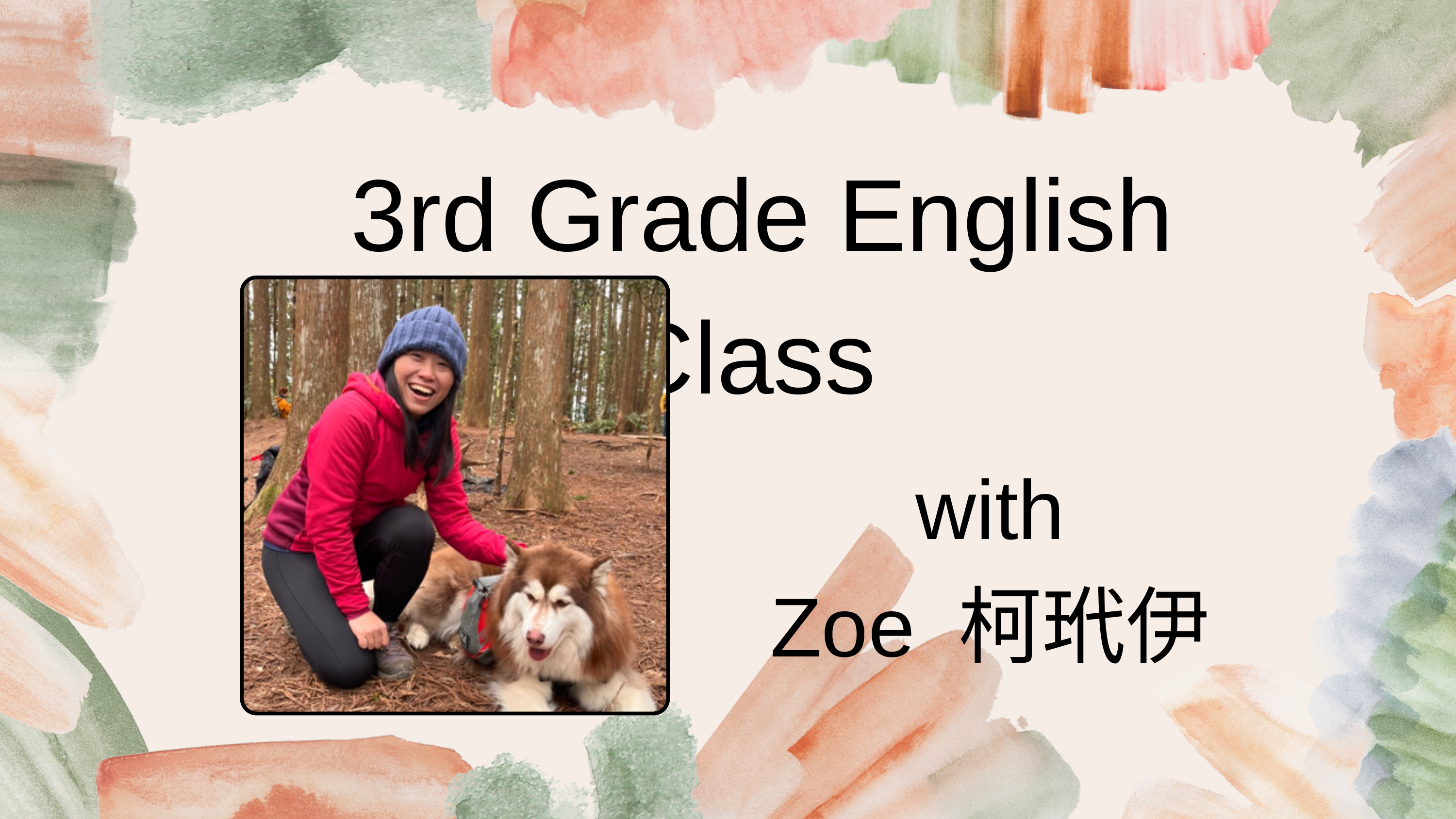

3rd Grade English Class

with
Zoe 柯玳伊